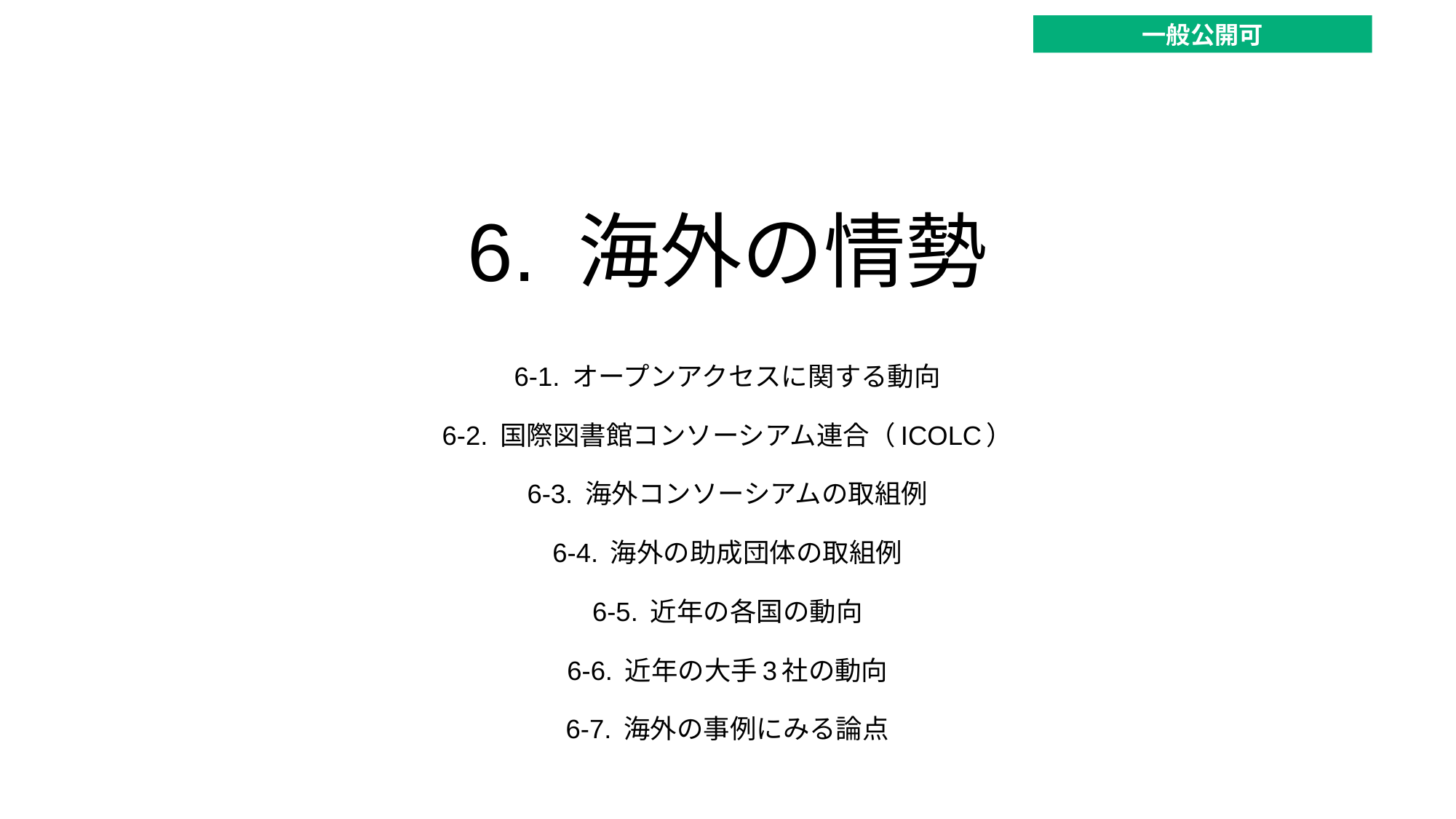

一般公開可
# 6. 海外の情勢
6-1. オープンアクセスに関する動向
6-2. 国際図書館コンソーシアム連合（ICOLC）
6-3. 海外コンソーシアムの取組例
6-4. 海外の助成団体の取組例
6-5. 近年の各国の動向
6-6. 近年の大手3社の動向
6-7. 海外の事例にみる論点